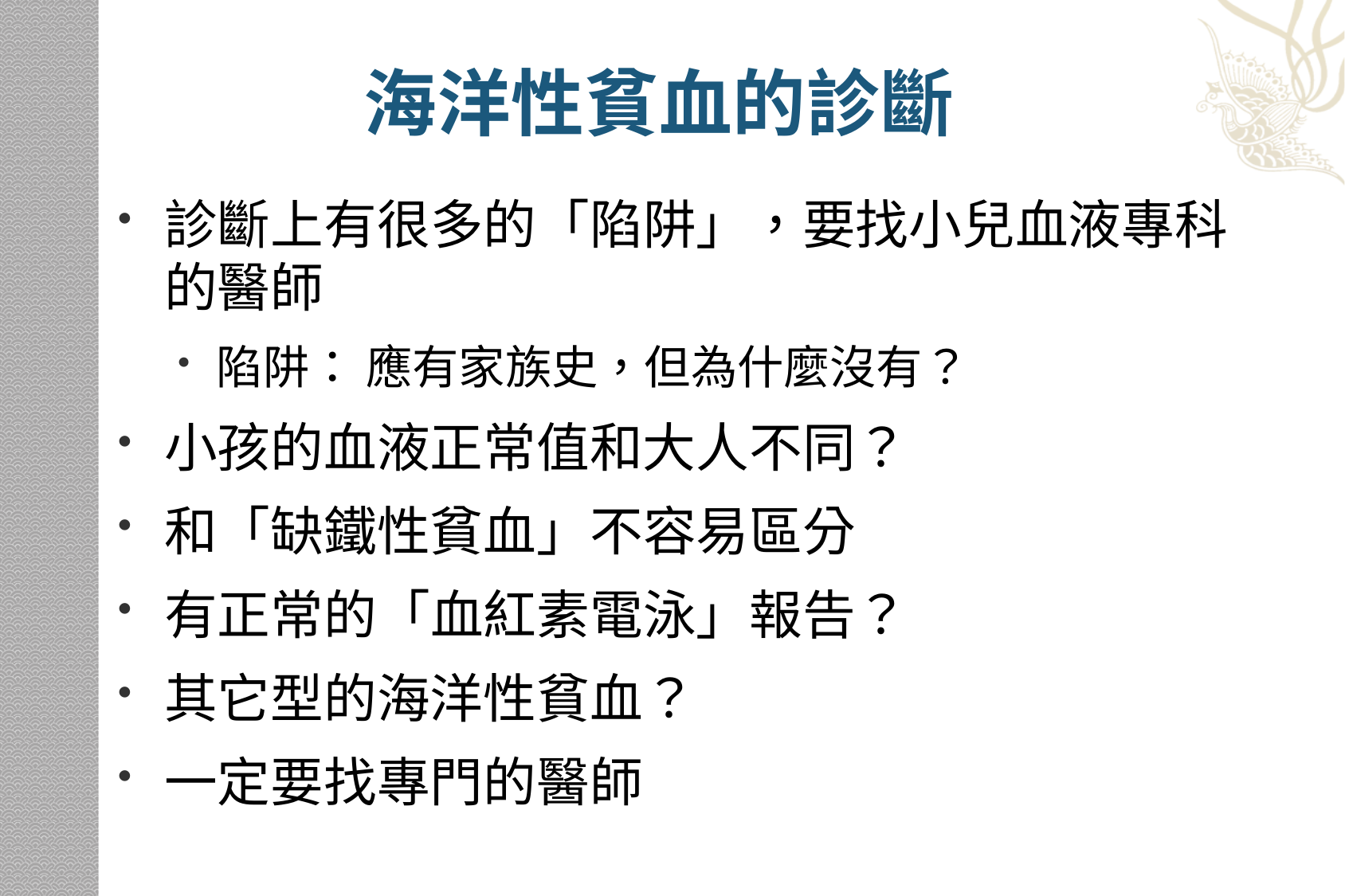

# 海洋性貧血的診斷
診斷上有很多的「陷阱」，要找小兒血液專科的醫師
陷阱： 應有家族史，但為什麼沒有？
小孩的血液正常值和大人不同？
和「缺鐵性貧血」不容易區分
有正常的「血紅素電泳」報告？
其它型的海洋性貧血？
一定要找專門的醫師